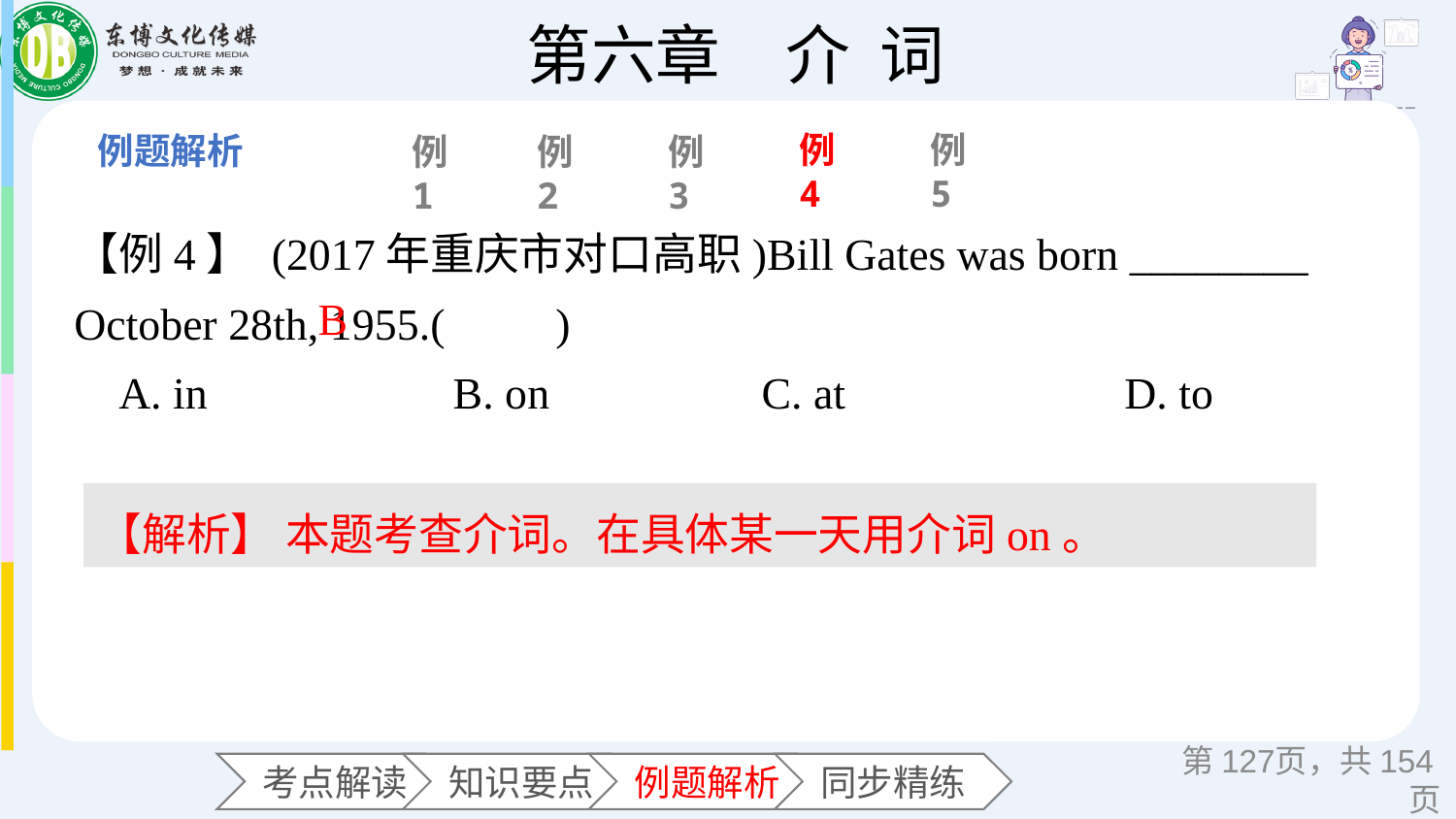

例4
例5
例1
例2
例3
【例4】 (2017年重庆市对口高职)Bill Gates was born ________ October 28th, 1955.(　　)
    A. in                      B. on                   C. at                         D. to
B
【解析】 本题考查介词。在具体某一天用介词on。
第127页，共154页